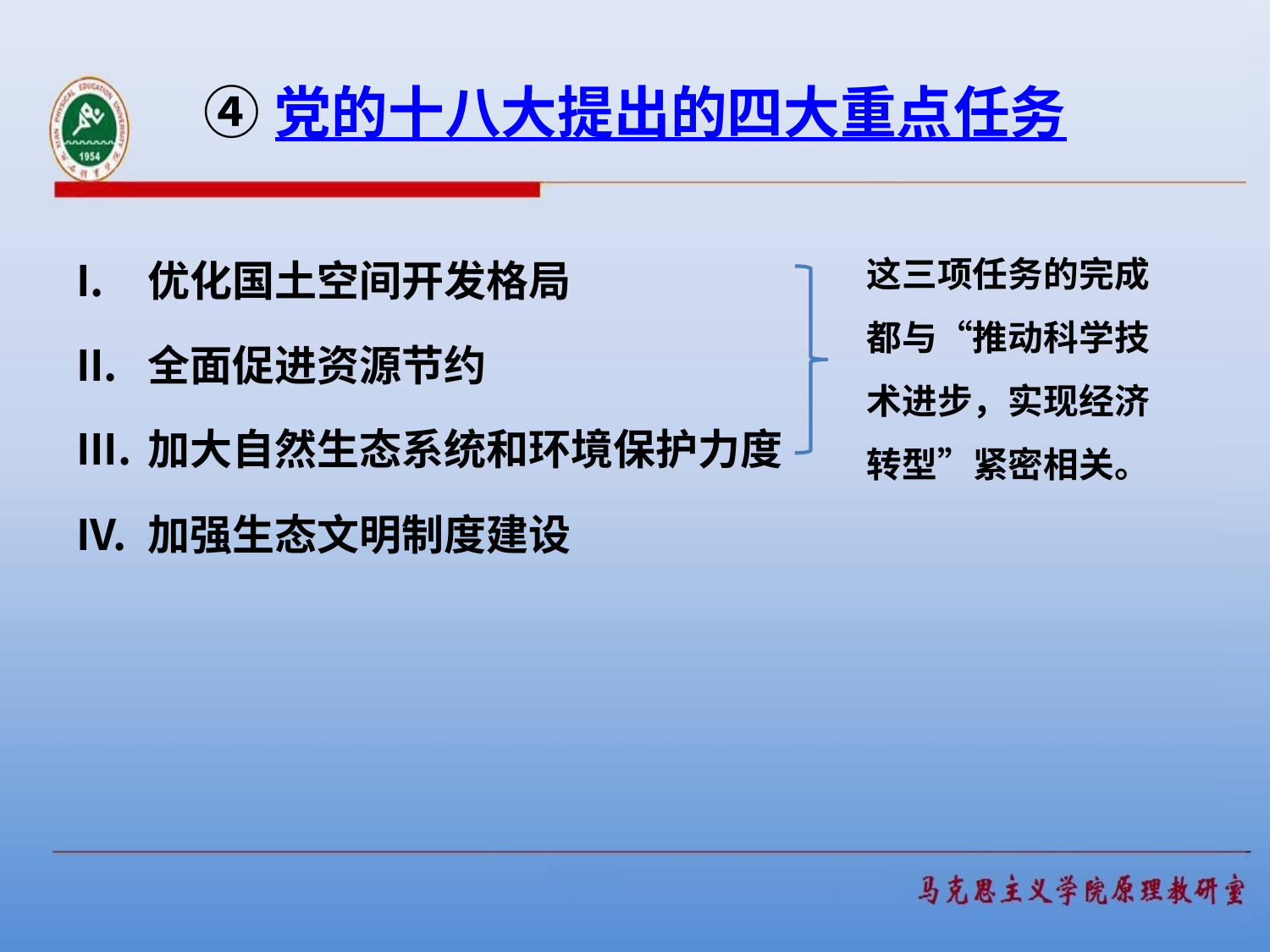

# 党的十八大提出的四大重点任务
优化国土空间开发格局
全面促进资源节约
加大自然生态系统和环境保护力度
加强生态文明制度建设
这三项任务的完成都与“推动科学技术进步，实现经济转型”紧密相关。